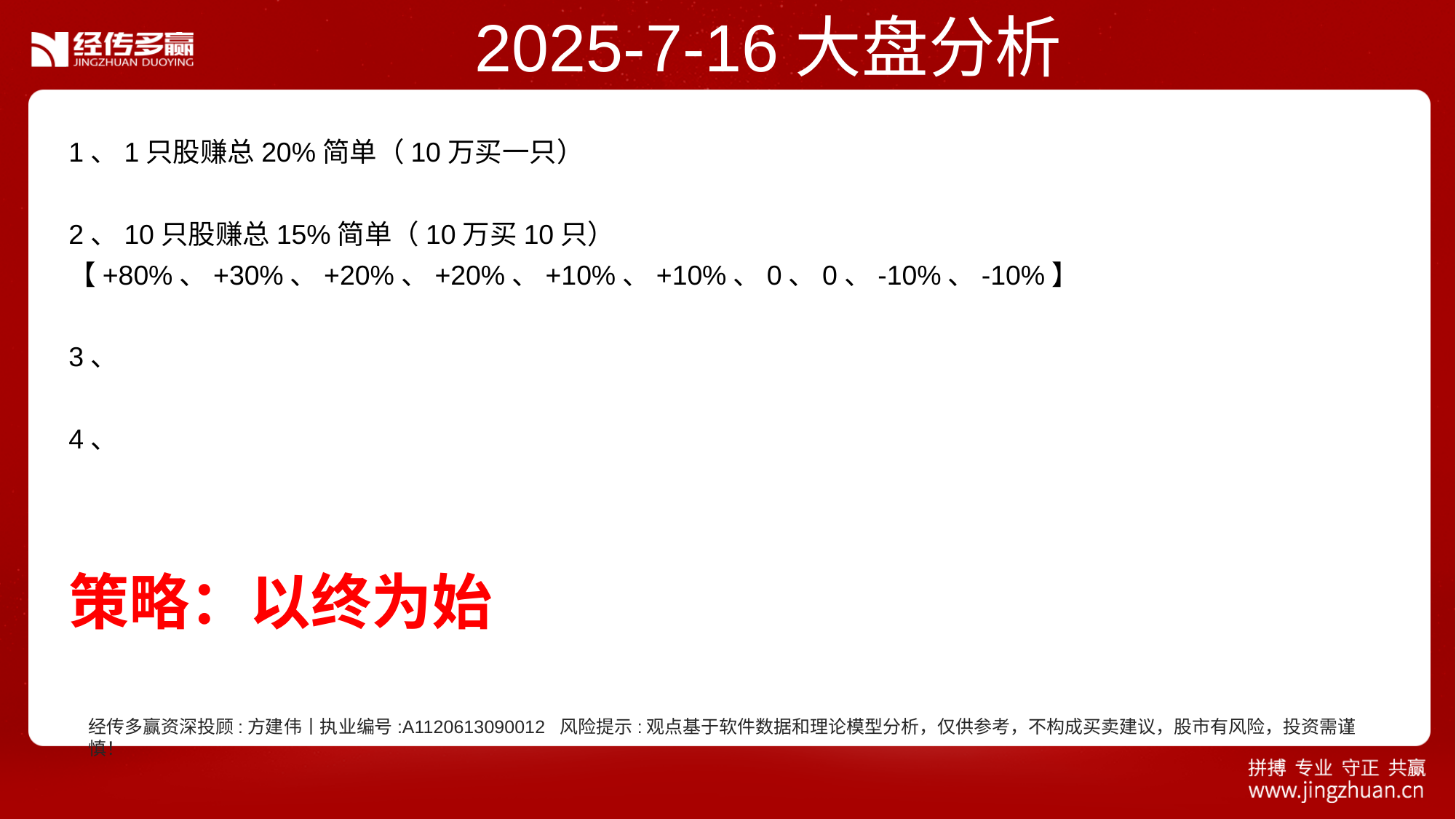

2025-7-16大盘分析
1、1只股赚总20%简单（10万买一只）

2、10只股赚总15%简单（10万买10只）
【+80%、+30%、+20%、+20%、+10%、+10%、0、0、-10%、-10%】

3、

4、

策略：以终为始